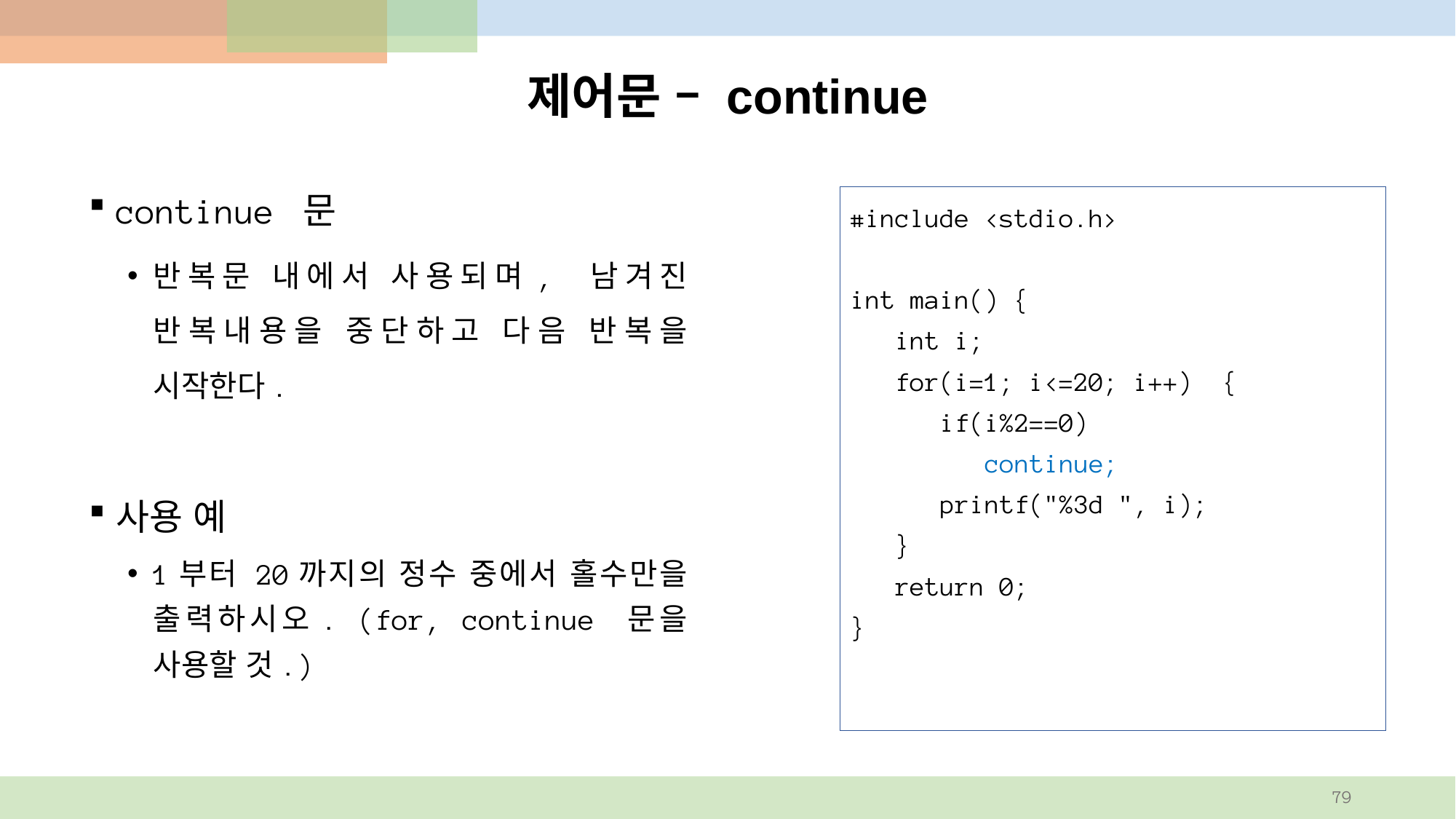

# 제어문 – continue

continue 문
반복문 내에서 사용되며, 남겨진 반복내용을 중단하고 다음 반복을 시작한다.

사용 예
1부터 20까지의 정수 중에서 홀수만을 출력하시오. (for, continue 문을 사용할 것.)
#include <stdio.h>

int main() {
   int i;
   for(i=1; i<=20; i++)  {
      if(i%2==0)
         continue;
      printf("%3d ", i);
   }
   return 0;
}
79